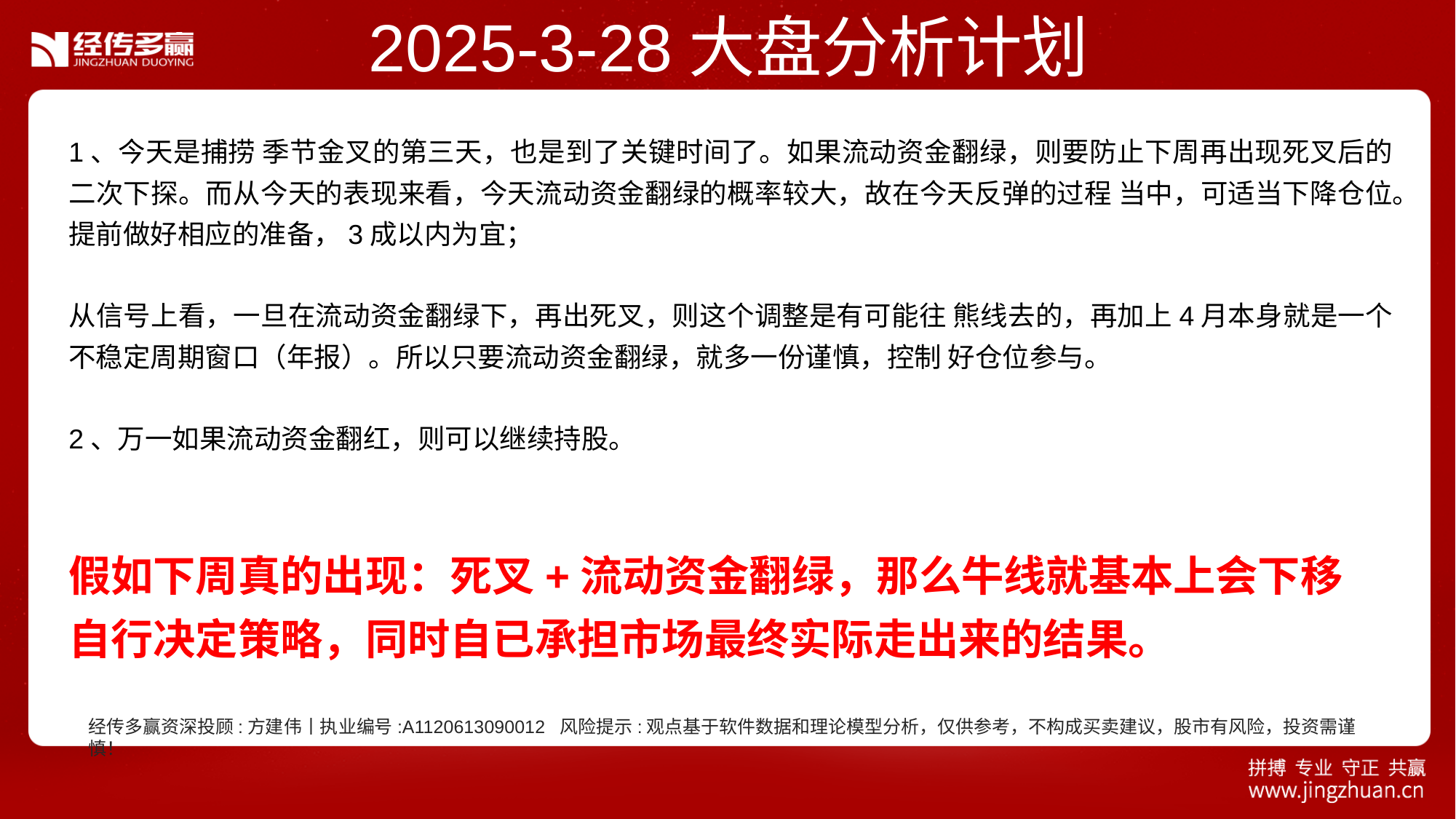

2025-3-28大盘分析计划
1、今天是捕捞 季节金叉的第三天，也是到了关键时间了。如果流动资金翻绿，则要防止下周再出现死叉后的二次下探。而从今天的表现来看，今天流动资金翻绿的概率较大，故在今天反弹的过程 当中，可适当下降仓位。提前做好相应的准备，3成以内为宜；

从信号上看，一旦在流动资金翻绿下，再出死叉，则这个调整是有可能往 熊线去的，再加上4月本身就是一个不稳定周期窗口（年报）。所以只要流动资金翻绿，就多一份谨慎，控制 好仓位参与。

2、万一如果流动资金翻红，则可以继续持股。

假如下周真的出现：死叉+流动资金翻绿，那么牛线就基本上会下移
自行决定策略，同时自已承担市场最终实际走出来的结果。